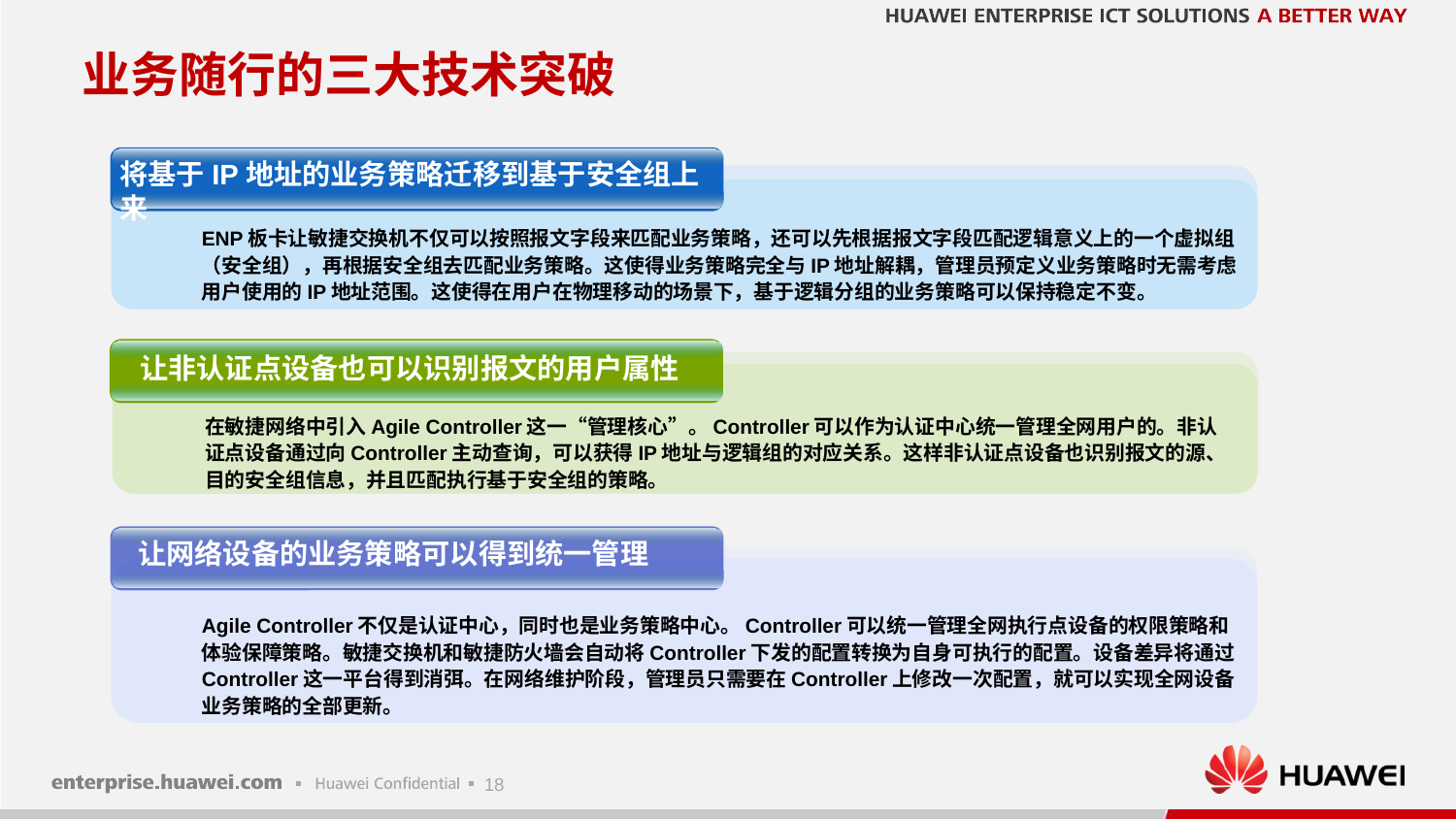

# 业务随行的三大技术突破

将基于IP地址的业务策略迁移到基于安全组上来

ENP板卡让敏捷交换机不仅可以按照报文字段来匹配业务策略，还可以先根据报文字段匹配逻辑意义上的一个虚拟组（安全组），再根据安全组去匹配业务策略。这使得业务策略完全与IP地址解耦，管理员预定义业务策略时无需考虑用户使用的IP地址范围。这使得在用户在物理移动的场景下，基于逻辑分组的业务策略可以保持稳定不变。

让非认证点设备也可以识别报文的用户属性

在敏捷网络中引入Agile Controller这一“管理核心”。Controller可以作为认证中心统一管理全网用户的。非认证点设备通过向Controller主动查询，可以获得IP地址与逻辑组的对应关系。这样非认证点设备也识别报文的源、目的安全组信息，并且匹配执行基于安全组的策略。

让网络设备的业务策略可以得到统一管理

Agile Controller不仅是认证中心，同时也是业务策略中心。Controller可以统一管理全网执行点设备的权限策略和体验保障策略。敏捷交换机和敏捷防火墙会自动将Controller下发的配置转换为自身可执行的配置。设备差异将通过Controller这一平台得到消弭。在网络维护阶段，管理员只需要在Controller上修改一次配置，就可以实现全网设备业务策略的全部更新。